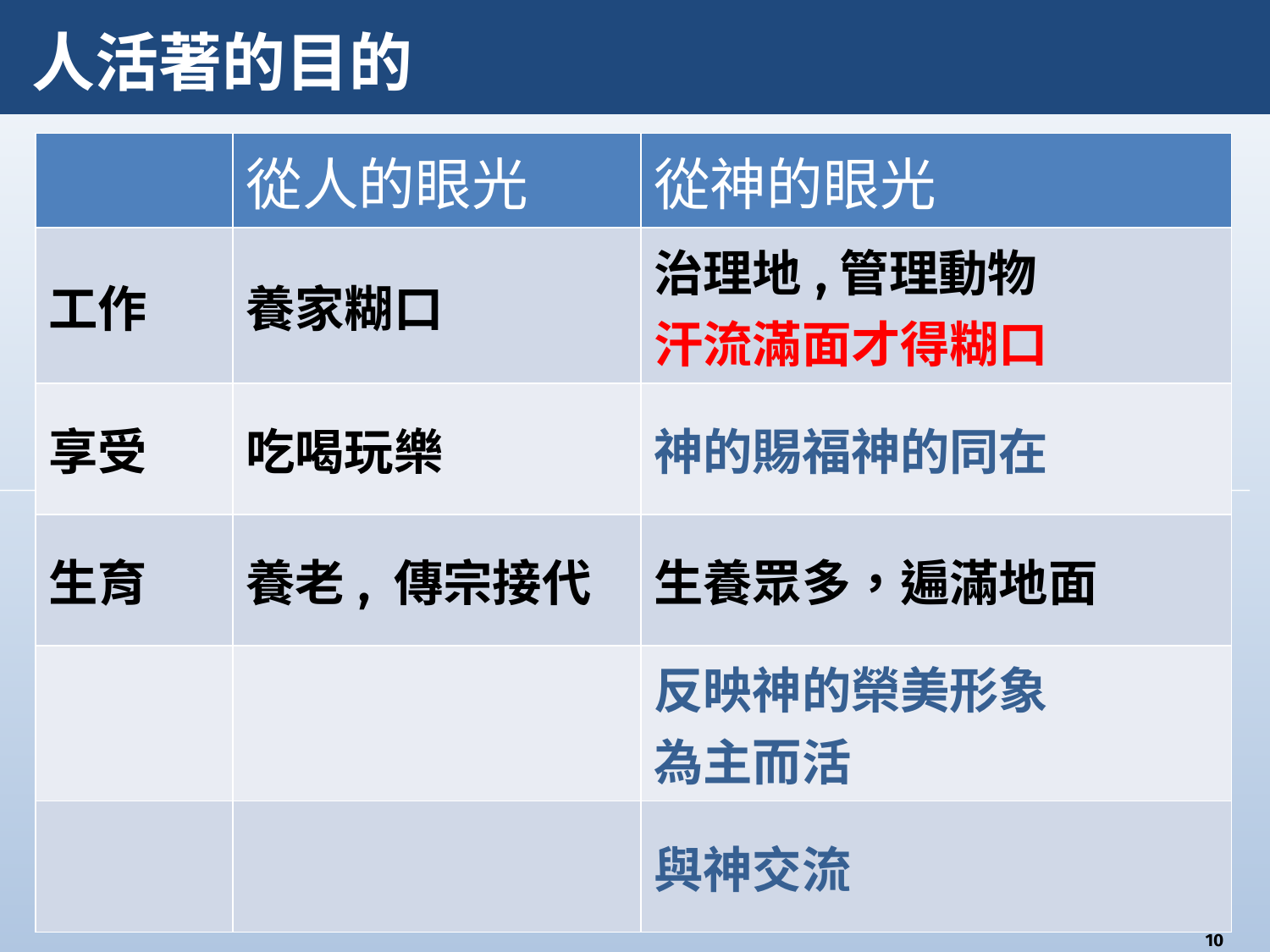

# 人活著的目的
|  | 從人的眼光 | 從神的眼光 |
| --- | --- | --- |
| 工作 | 養家糊口 | 治理地,管理動物 汗流滿面才得糊口 |
| 享受 | 吃喝玩樂 | 神的賜福神的同在 |
| 生育 | 養老, 傳宗接代 | 生養眾多，遍滿地面 |
|  |  | 反映神的榮美形象 為主而活 |
|  |  | 與神交流 |